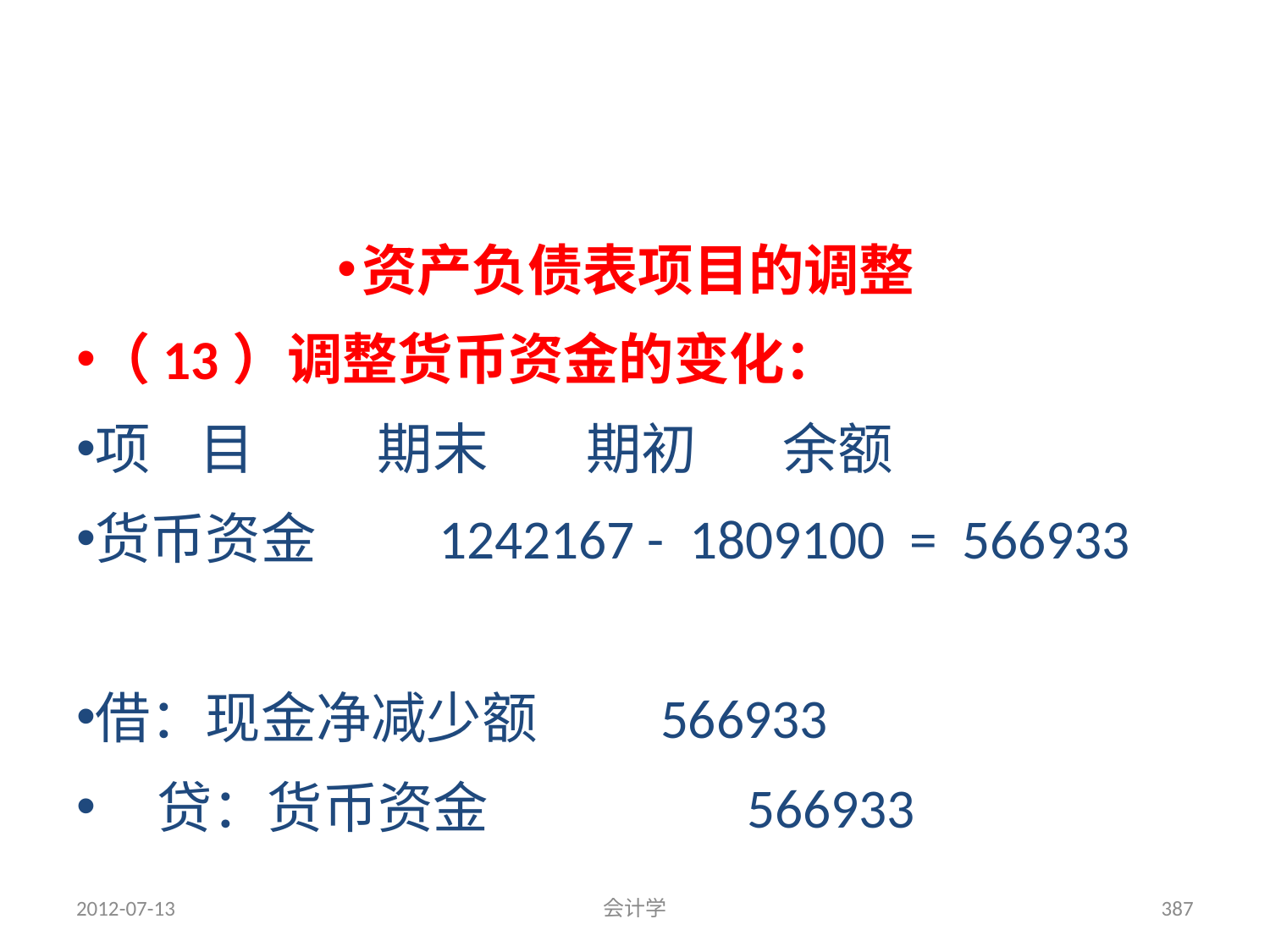

资产负债表项目的调整
（13）调整货币资金的变化：
项    目          期末        期初       余额
货币资金         1242167 -  1809100  =  566933

借：现金净减少额         566933
    贷：货币资金                    566933
2012-07-13
会计学
387